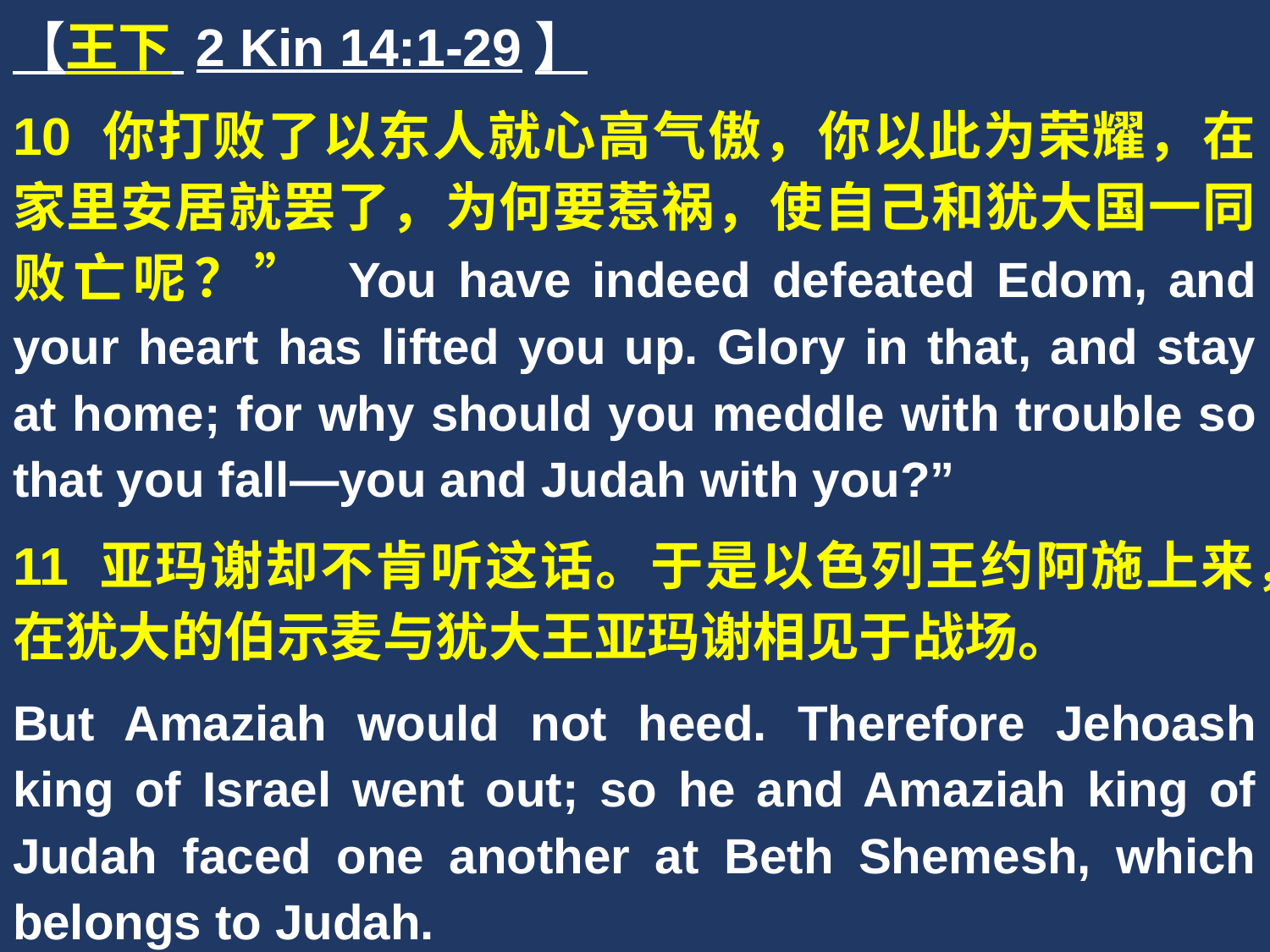

【王下 2 Kin 14:1-29】
10 你打败了以东人就心高气傲，你以此为荣耀，在家里安居就罢了，为何要惹祸，使自己和犹大国一同败亡呢？” You have indeed defeated Edom, and your heart has lifted you up. Glory in that, and stay at home; for why should you meddle with trouble so that you fall—you and Judah with you?”
11 亚玛谢却不肯听这话。于是以色列王约阿施上来，在犹大的伯示麦与犹大王亚玛谢相见于战场。
But Amaziah would not heed. Therefore Jehoash king of Israel went out; so he and Amaziah king of Judah faced one another at Beth Shemesh, which belongs to Judah.